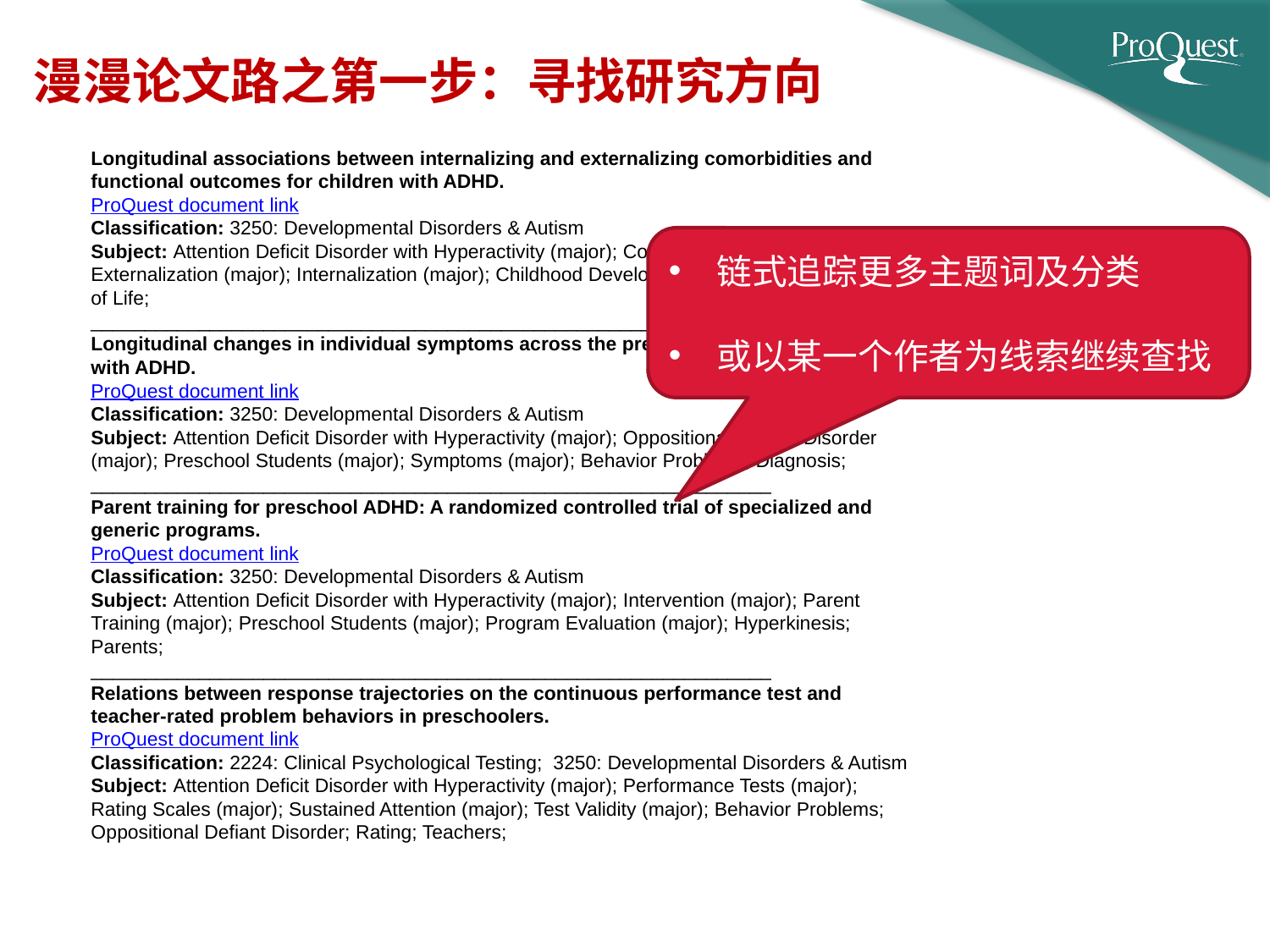

# 漫漫论文路之第一步：寻找研究方向
Longitudinal associations between internalizing and externalizing comorbidities and functional outcomes for children with ADHD.
ProQuest document link
Classification: 3250: Developmental Disorders & Autism
Subject: Attention Deficit Disorder with Hyperactivity (major); Comorbidity (major); Externalization (major); Internalization (major); Childhood Development; Daily Activities; Quality of Life;
_______________________________________________________________
Longitudinal changes in individual symptoms across the preschool years in children with ADHD.
ProQuest document link
Classification: 3250: Developmental Disorders & Autism
Subject: Attention Deficit Disorder with Hyperactivity (major); Oppositional Defiant Disorder (major); Preschool Students (major); Symptoms (major); Behavior Problems; Diagnosis;
_______________________________________________________________
Parent training for preschool ADHD: A randomized controlled trial of specialized and generic programs.
ProQuest document link
Classification: 3250: Developmental Disorders & Autism
Subject: Attention Deficit Disorder with Hyperactivity (major); Intervention (major); Parent Training (major); Preschool Students (major); Program Evaluation (major); Hyperkinesis; Parents;
_______________________________________________________________
Relations between response trajectories on the continuous performance test and teacher-rated problem behaviors in preschoolers.
ProQuest document link
Classification: 2224: Clinical Psychological Testing;  3250: Developmental Disorders & Autism
Subject: Attention Deficit Disorder with Hyperactivity (major); Performance Tests (major); Rating Scales (major); Sustained Attention (major); Test Validity (major); Behavior Problems; Oppositional Defiant Disorder; Rating; Teachers;
链式追踪更多主题词及分类

或以某一个作者为线索继续查找